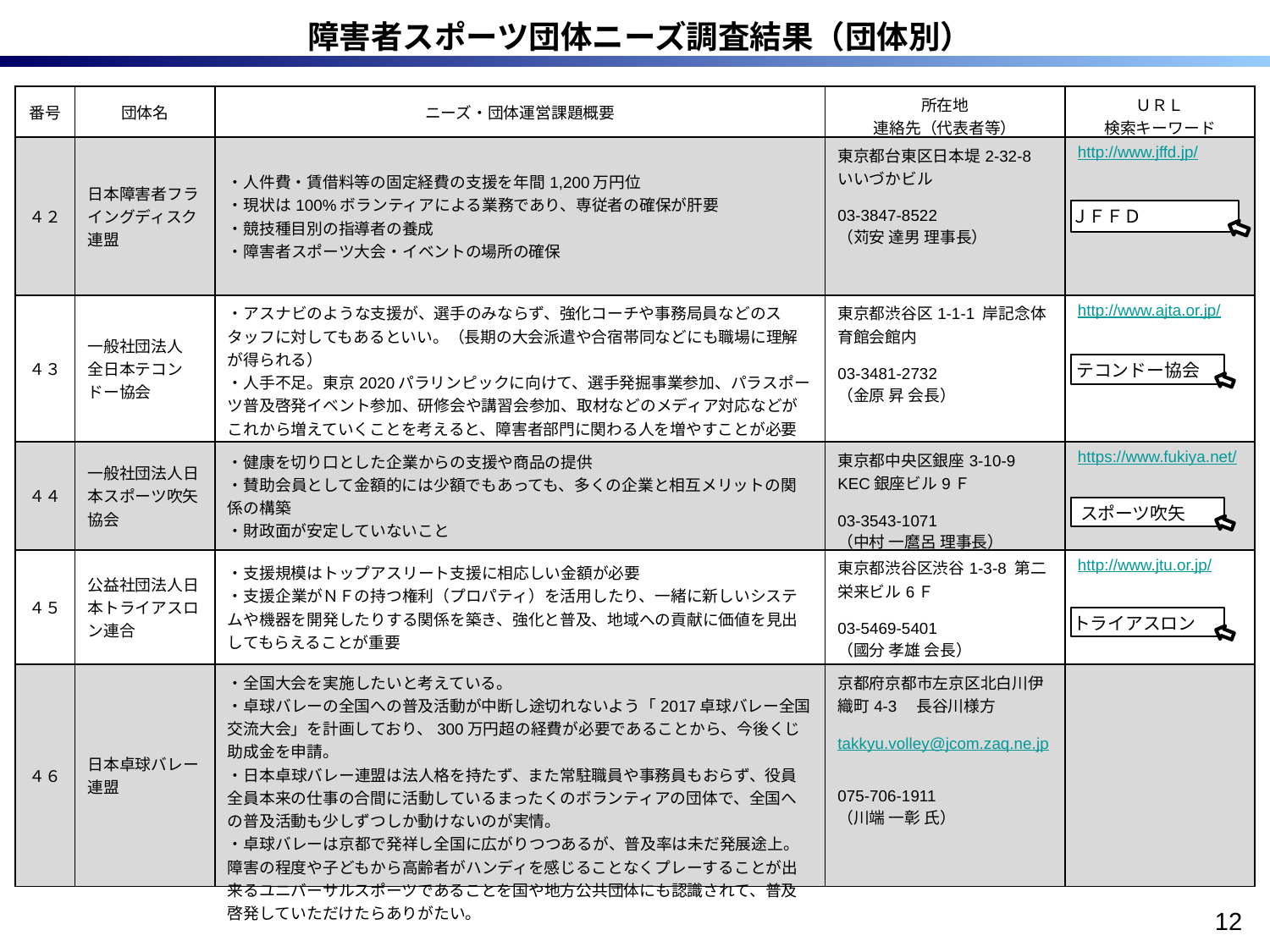

障害者スポーツ団体ニーズ調査結果（団体別）

| 番号 | 団体名 | ニーズ・団体運営課題概要 | 所在地 連絡先（代表者等） | ＵＲＬ 検索キーワード |
| --- | --- | --- | --- | --- |
| ４２ | 日本障害者フライングディスク連盟 | ・人件費・賃借料等の固定経費の支援を年間1,200万円位 ・現状は100%ボランティアによる業務であり、専従者の確保が肝要 ・競技種目別の指導者の養成 ・障害者スポーツ大会・イベントの場所の確保 | 東京都台東区日本堤2-32-8 いいづかビル 03-3847-8522 （苅安 達男 理事長） | http://www.jffd.jp/ |
| ４３ | 一般社団法人　全日本テコンドー協会 | ・アスナビのような支援が、選手のみならず、強化コーチや事務局員などのスタッフに対してもあるといい。（長期の大会派遣や合宿帯同などにも職場に理解が得られる） ・人手不足。東京2020パラリンピックに向けて、選手発掘事業参加、パラスポーツ普及啓発イベント参加、研修会や講習会参加、取材などのメディア対応などがこれから増えていくことを考えると、障害者部門に関わる人を増やすことが必要 ・メディアに露出することが最も重要 | 東京都渋谷区1-1-1 岸記念体育館会館内 03-3481-2732 （金原 昇 会長） | http://www.ajta.or.jp/ |
| ４４ | 一般社団法人日本スポーツ吹矢協会 | ・健康を切り口とした企業からの支援や商品の提供 ・賛助会員として金額的には少額でもあっても、多くの企業と相互メリットの関係の構築 ・財政面が安定していないこと | 東京都中央区銀座3-10-9 KEC銀座ビル9Ｆ 03-3543-1071 （中村 一麿呂 理事長） | https://www.fukiya.net/ |
| ４５ | 公益社団法人日本トライアスロン連合 | ・支援規模はトップアスリート支援に相応しい金額が必要 ・支援企業がＮＦの持つ権利（プロパティ）を活用したり、一緒に新しいシステムや機器を開発したりする関係を築き、強化と普及、地域への貢献に価値を見出してもらえることが重要 | 東京都渋谷区渋谷1-3-8 第二栄来ビル6Ｆ 03-5469-5401 （國分 孝雄 会長） | http://www.jtu.or.jp/ |
| ４６ | 日本卓球バレー連盟 | ・全国大会を実施したいと考えている。 ・卓球バレーの全国への普及活動が中断し途切れないよう「2017卓球バレー全国交流大会」を計画しており、300万円超の経費が必要であることから、今後くじ助成金を申請。 ・日本卓球バレー連盟は法人格を持たず、また常駐職員や事務員もおらず、役員全員本来の仕事の合間に活動しているまったくのボランティアの団体で、全国への普及活動も少しずつしか動けないのが実情。 ・卓球バレーは京都で発祥し全国に広がりつつあるが、普及率は未だ発展途上。障害の程度や子どもから高齢者がハンディを感じることなくプレーすることが出来るユニバーサルスポーツであることを国や地方公共団体にも認識されて、普及啓発していただけたらありがたい。 | 京都府京都市左京区北白川伊織町4-3　長谷川様方 takkyu.volley@jcom.zaq.ne.jp 075-706-1911 （川端 一彰 氏） |  |
ＪＦＦＤ

テコンドー協会

スポーツ吹矢

トライアスロン

12